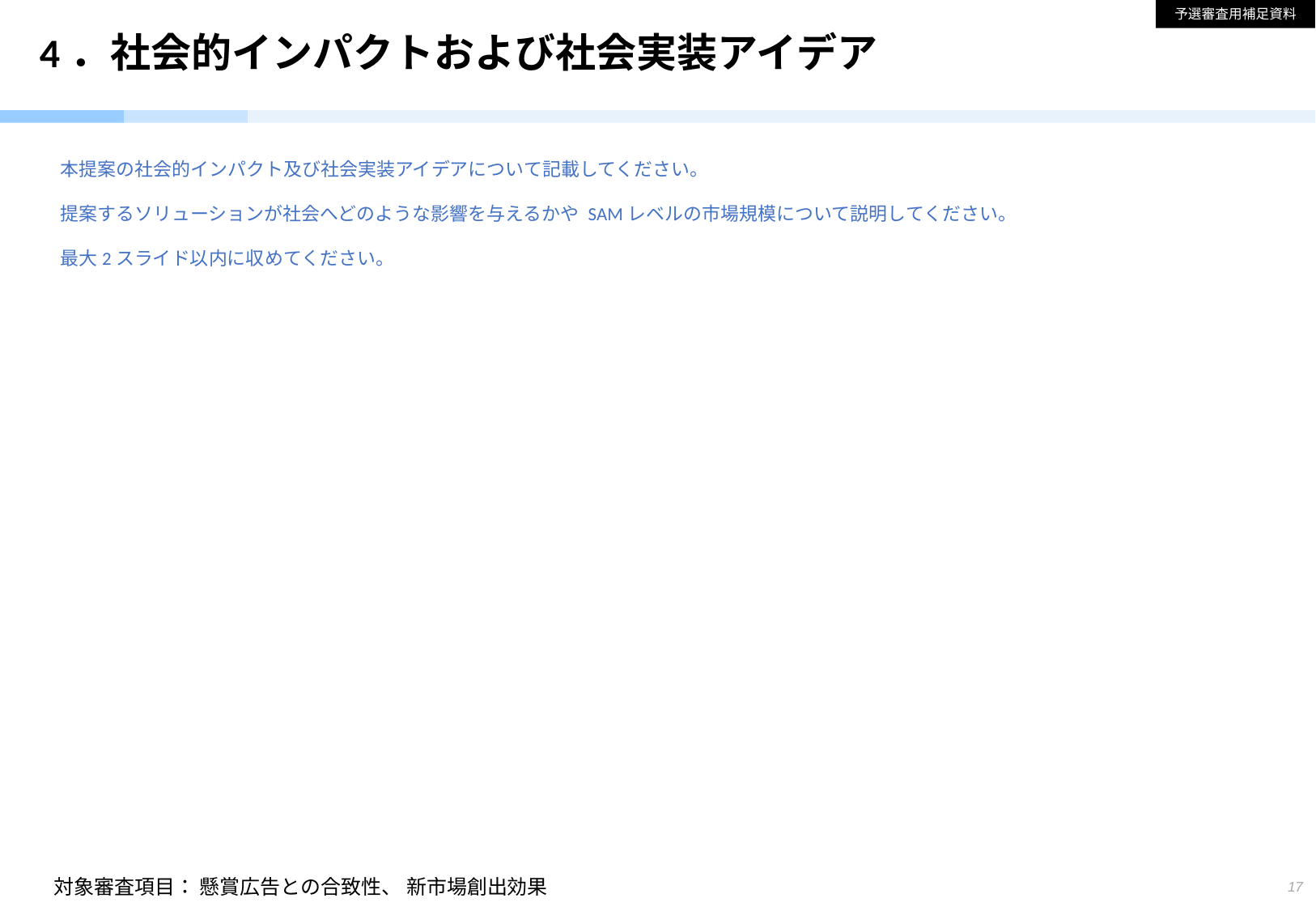

予選審査用補足資料
# 4．社会的インパクトおよび社会実装アイデア
本提案の社会的インパクト及び社会実装アイデアについて記載してください。

提案するソリューションが社会へどのような影響を与えるかや SAMレベルの市場規模について説明してください。

最大2スライド以内に収めてください。
対象審査項目： 懸賞広告との合致性、 新市場創出効果
17